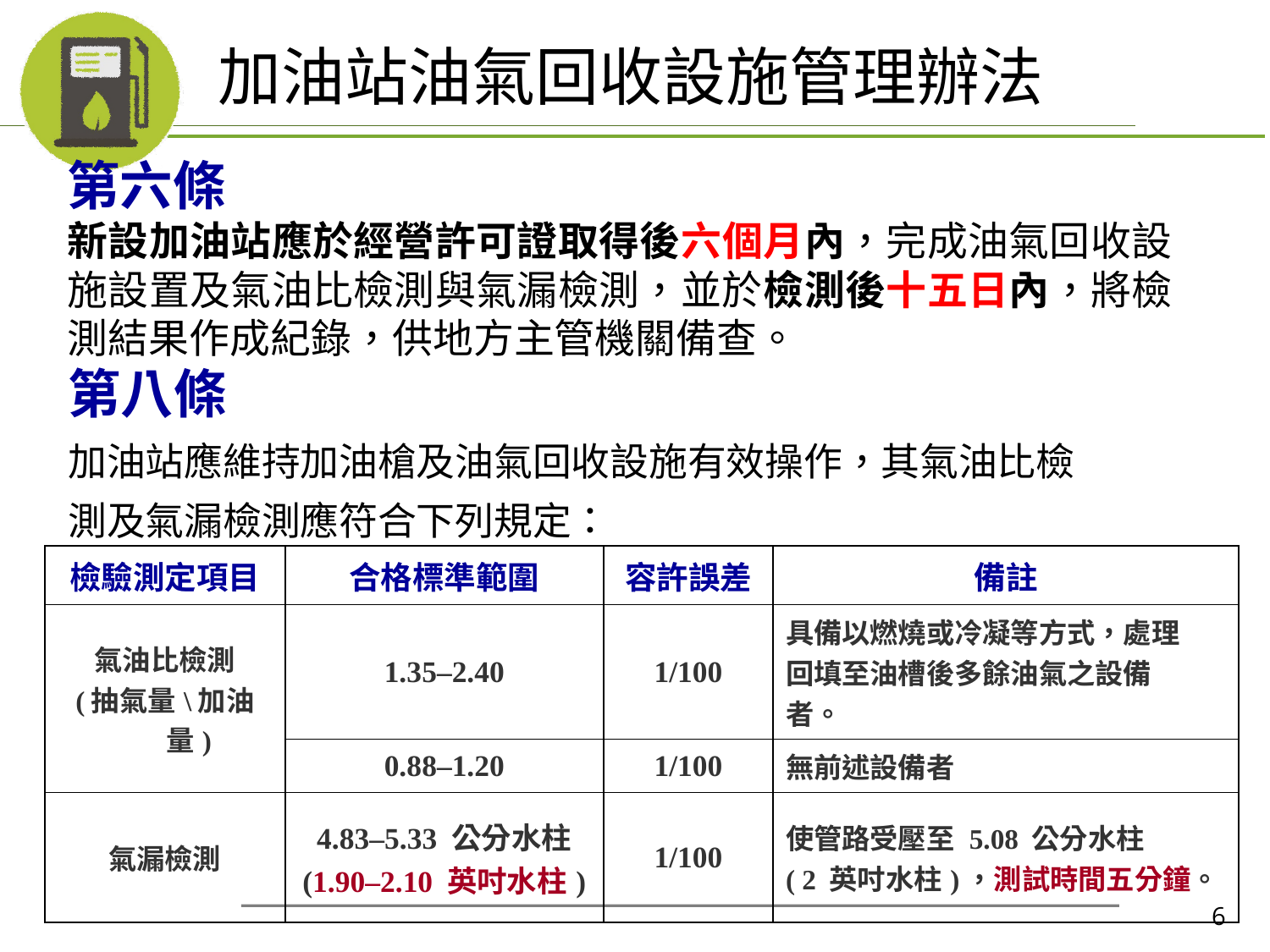

# 加油站油氣回收設施管理辦法
第六條
新設加油站應於經營許可證取得後六個月內，完成油氣回收設施設置及氣油比檢測與氣漏檢測，並於檢測後十五日內，將檢測結果作成紀錄，供地方主管機關備查。
第八條
加油站應維持加油槍及油氣回收設施有效操作，其氣油比檢
測及氣漏檢測應符合下列規定：
| 檢驗測定項目 | 合格標準範圍 | 容許誤差 | 備註 |
| --- | --- | --- | --- |
| 氣油比檢測 (抽氣量\加油量) | 1.35–2.40 | 1/100 | 具備以燃燒或冷凝等方式，處理 回填至油槽後多餘油氣之設備 者。 |
|  | 0.88–1.20 | 1/100 | 無前述設備者 |
| 氣漏檢測 | 4.83–5.33 公分水柱 (1.90–2.10 英吋水柱) | 1/100 | 使管路受壓至 5.08 公分水柱 ( 2 英吋水柱)，測試時間五分鐘。 |
6